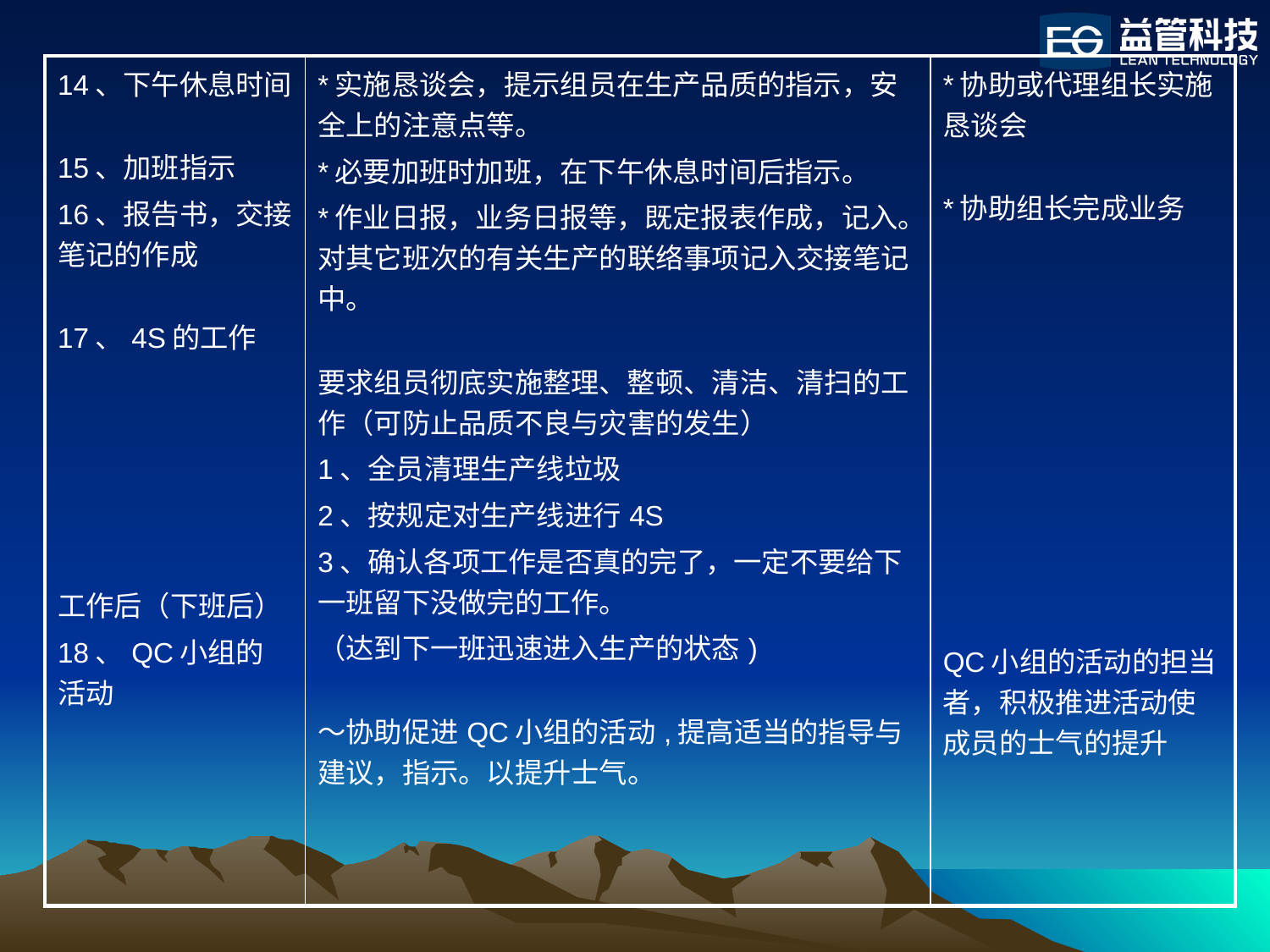

| 14、下午休息时间 15、加班指示 16、报告书，交接笔记的作成 17、4S的工作 工作后（下班后） 18、QC小组的活动 | \*实施恳谈会，提示组员在生产品质的指示，安全上的注意点等。 \*必要加班时加班，在下午休息时间后指示。 \*作业日报，业务日报等，既定报表作成，记入。对其它班次的有关生产的联络事项记入交接笔记中。 要求组员彻底实施整理、整顿、清洁、清扫的工作（可防止品质不良与灾害的发生） 1、全员清理生产线垃圾 2、按规定对生产线进行4S 3、确认各项工作是否真的完了，一定不要给下一班留下没做完的工作。 （达到下一班迅速进入生产的状态) ～协助促进QC小组的活动,提高适当的指导与建议，指示。以提升士气。 | \*协助或代理组长实施恳谈会 \*协助组长完成业务 QC小组的活动的担当者，积极推进活动使成员的士气的提升 |
| --- | --- | --- |